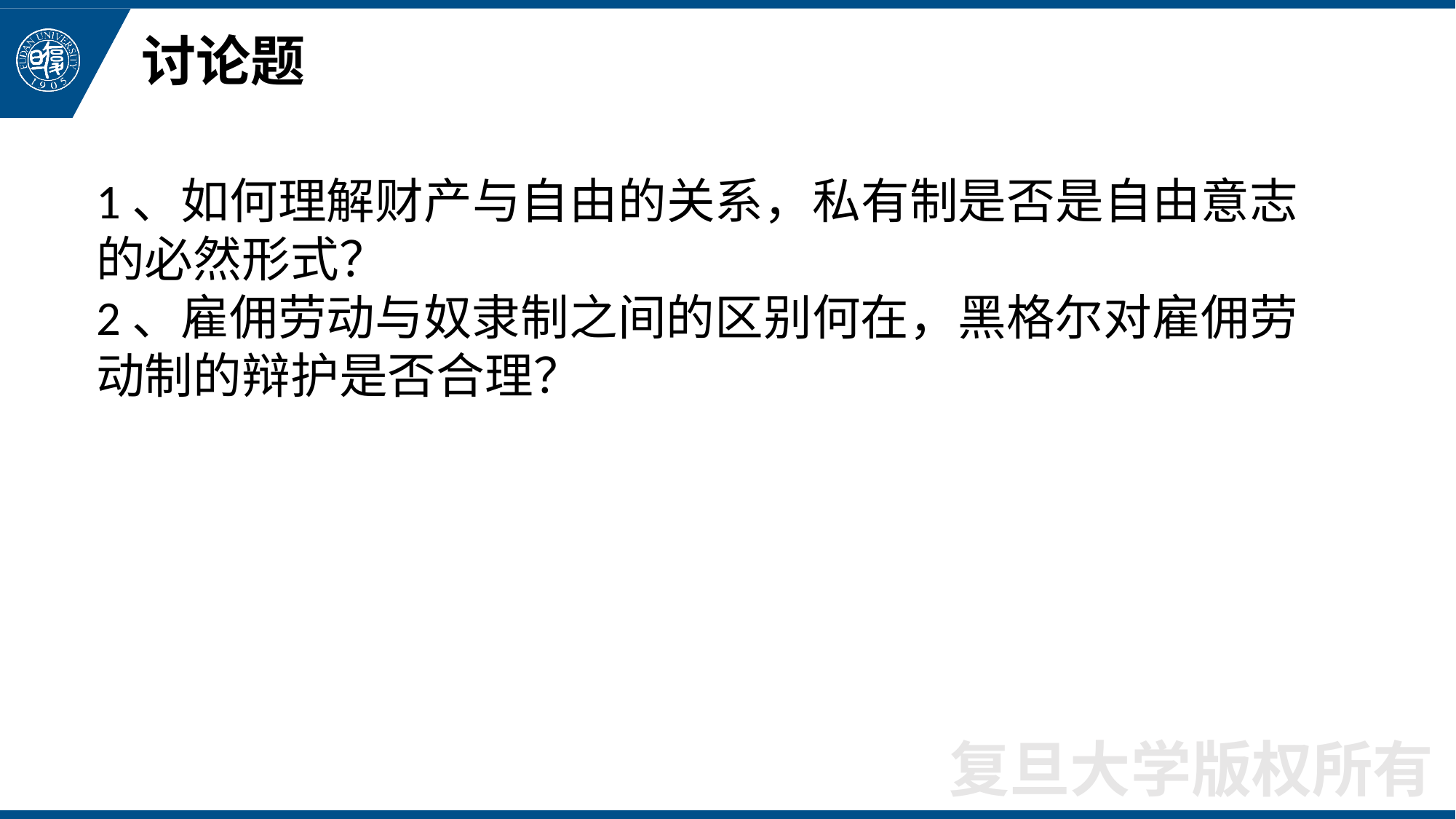

# 讨论题
1、如何理解财产与自由的关系，私有制是否是自由意志的必然形式？
2、雇佣劳动与奴隶制之间的区别何在，黑格尔对雇佣劳动制的辩护是否合理？